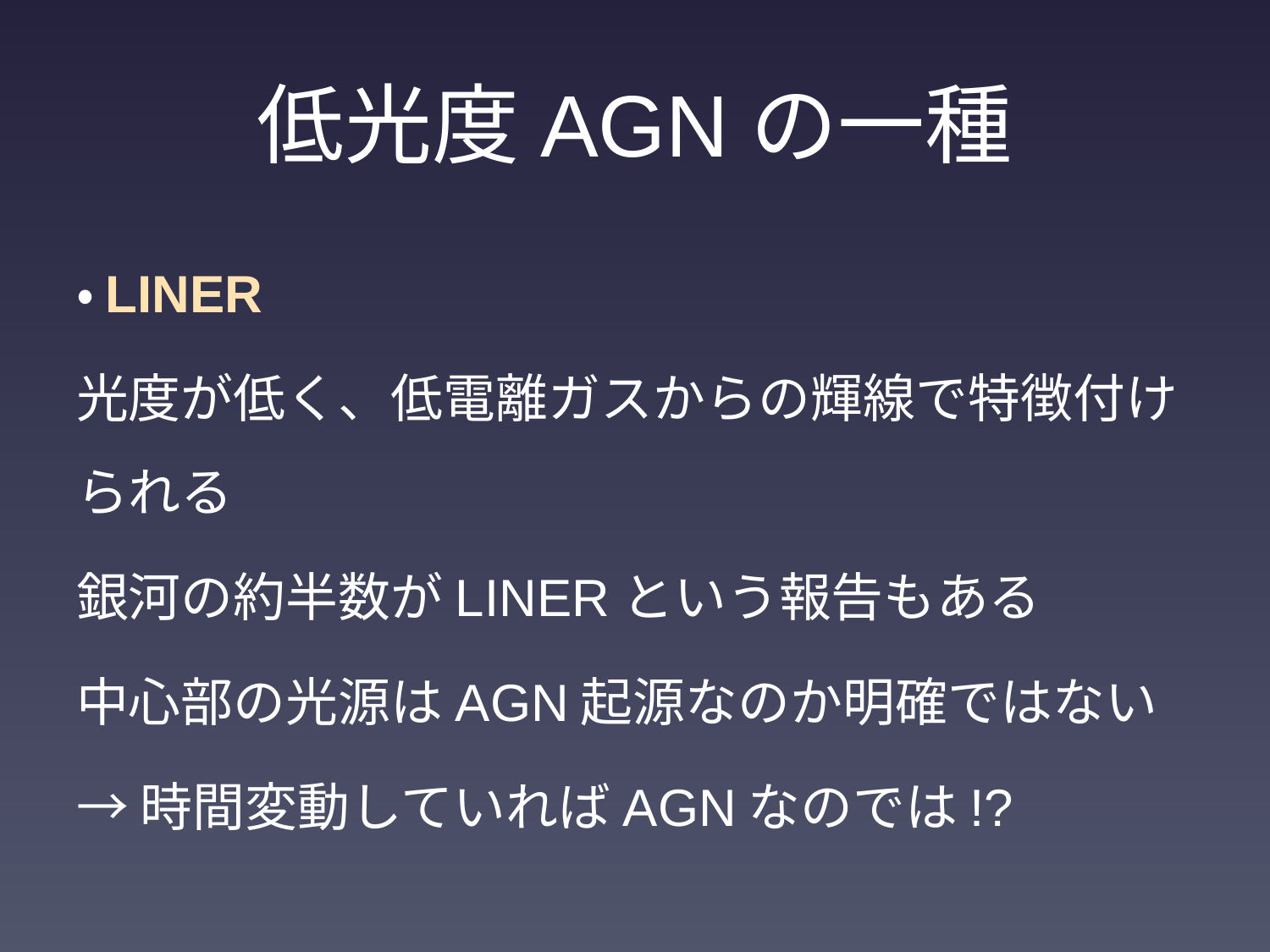

# 低光度AGNの一種
・LINER
光度が低く、低電離ガスからの輝線で特徴付けられる
銀河の約半数がLINERという報告もある
中心部の光源はAGN起源なのか明確ではない
→時間変動していればAGNなのでは!?